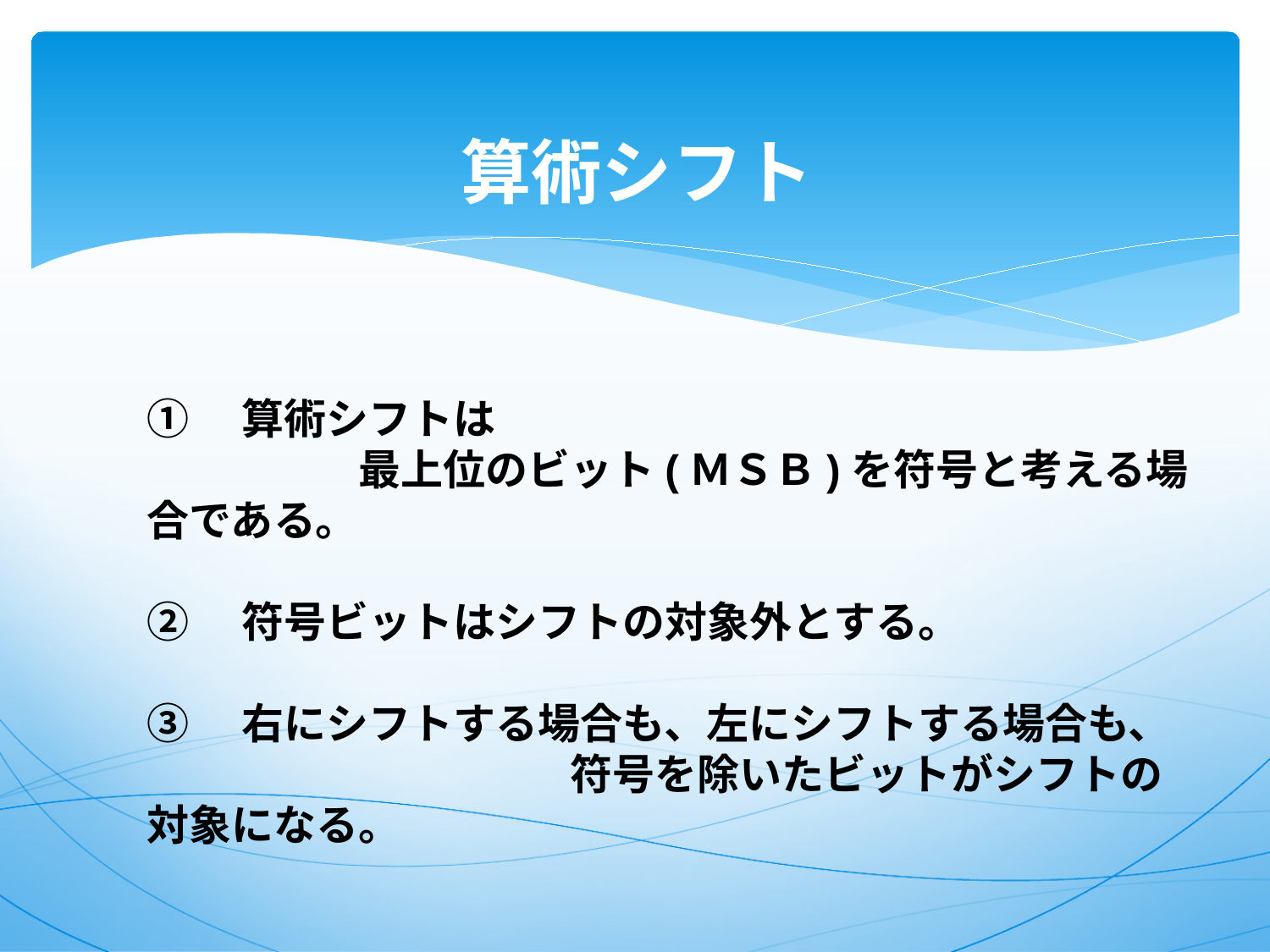

# 算術シフト
①　算術シフトは
　　　　　最上位のビット(ＭＳＢ)を符号と考える場合である。

②　符号ビットはシフトの対象外とする。

③　右にシフトする場合も、左にシフトする場合も、
　　　　　　　　　　符号を除いたビットがシフトの対象になる。